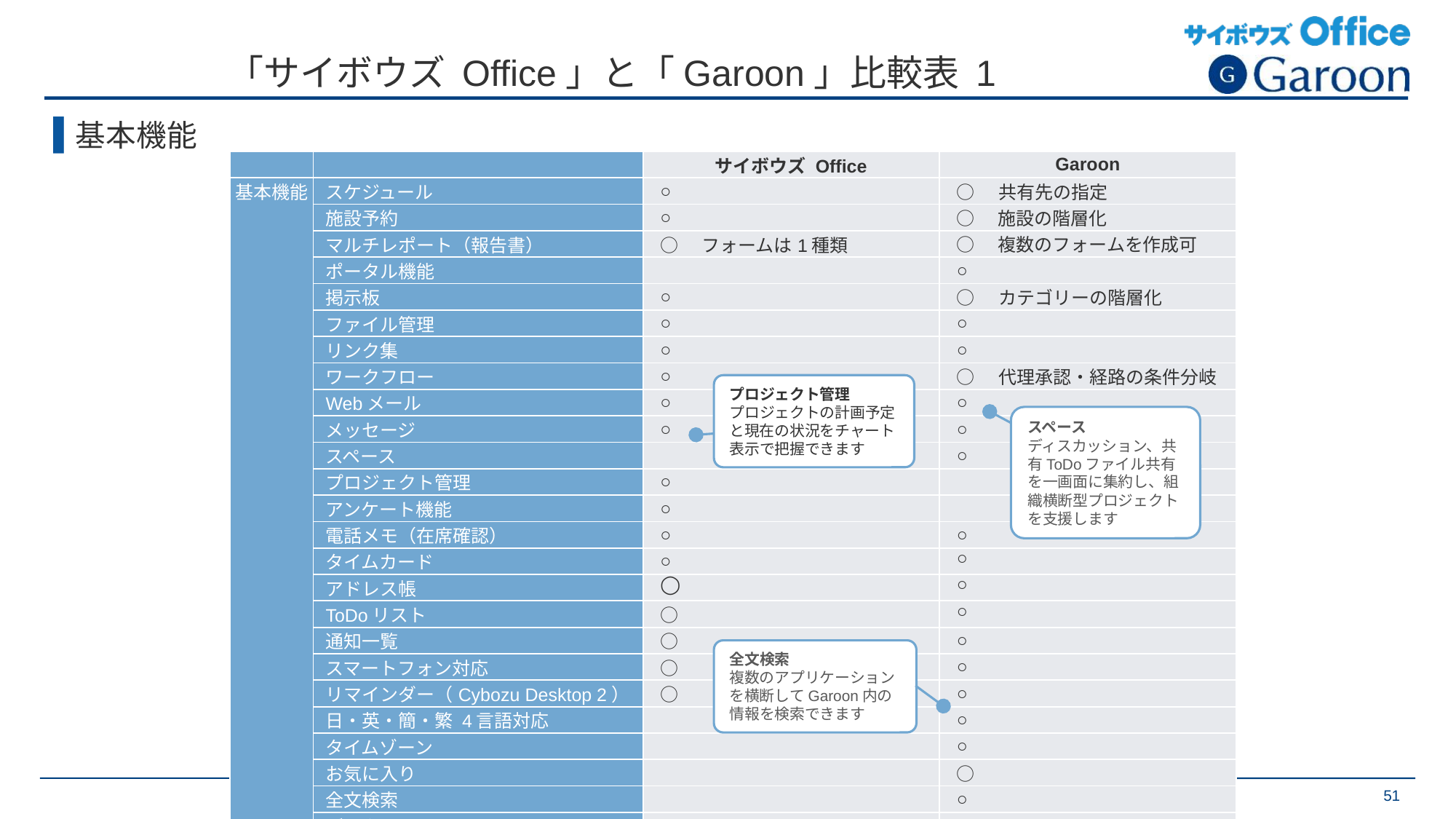

# 「サイボウズ Office」と「Garoon」比較表 1
基本機能
|  |  | サイボウズ Office | Garoon |
| --- | --- | --- | --- |
| 基本機能 | スケジュール | ○ | ○　共有先の指定 |
|  | 施設予約 | ○ | ○　施設の階層化 |
|  | マルチレポート（報告書） | ○　フォームは1種類 | ○　複数のフォームを作成可 |
|  | ポータル機能 |  | ○ |
|  | 掲示板 | ○ | ○　カテゴリーの階層化 |
|  | ファイル管理 | ○ | ○ |
|  | リンク集 | ○ | ○ |
|  | ワークフロー | ○ | ○　代理承認・経路の条件分岐 |
|  | Webメール | ○ | ○ |
|  | メッセージ | ○ | ○ |
|  | スペース |  | ○ |
|  | プロジェクト管理 | ○ |  |
|  | アンケート機能 | ○ |  |
|  | 電話メモ（在席確認） | ○ | ○ |
|  | タイムカード | ○ | ○ |
|  | アドレス帳 | ◯ | ○ |
|  | ToDoリスト | ○ | ○ |
|  | 通知一覧 | ○ | ○ |
|  | スマートフォン対応 | ○ | ○ |
|  | リマインダー（Cybozu Desktop 2） | ○ | ○ |
|  | 日・英・簡・繁 4言語対応 |  | ○ |
|  | タイムゾーン |  | ○ |
|  | お気に入り |  | ○ |
|  | 全文検索 |  | ○ |
|  | データベース | ○ |  |
プロジェクト管理
プロジェクトの計画予定と現在の状況をチャート表示で把握できます
スペース
ディスカッション、共有ToDoファイル共有を一画面に集約し、組織横断型プロジェクトを支援します
全文検索
複数のアプリケーションを横断してGaroon内の
情報を検索できます
Copyright Cybozu
51